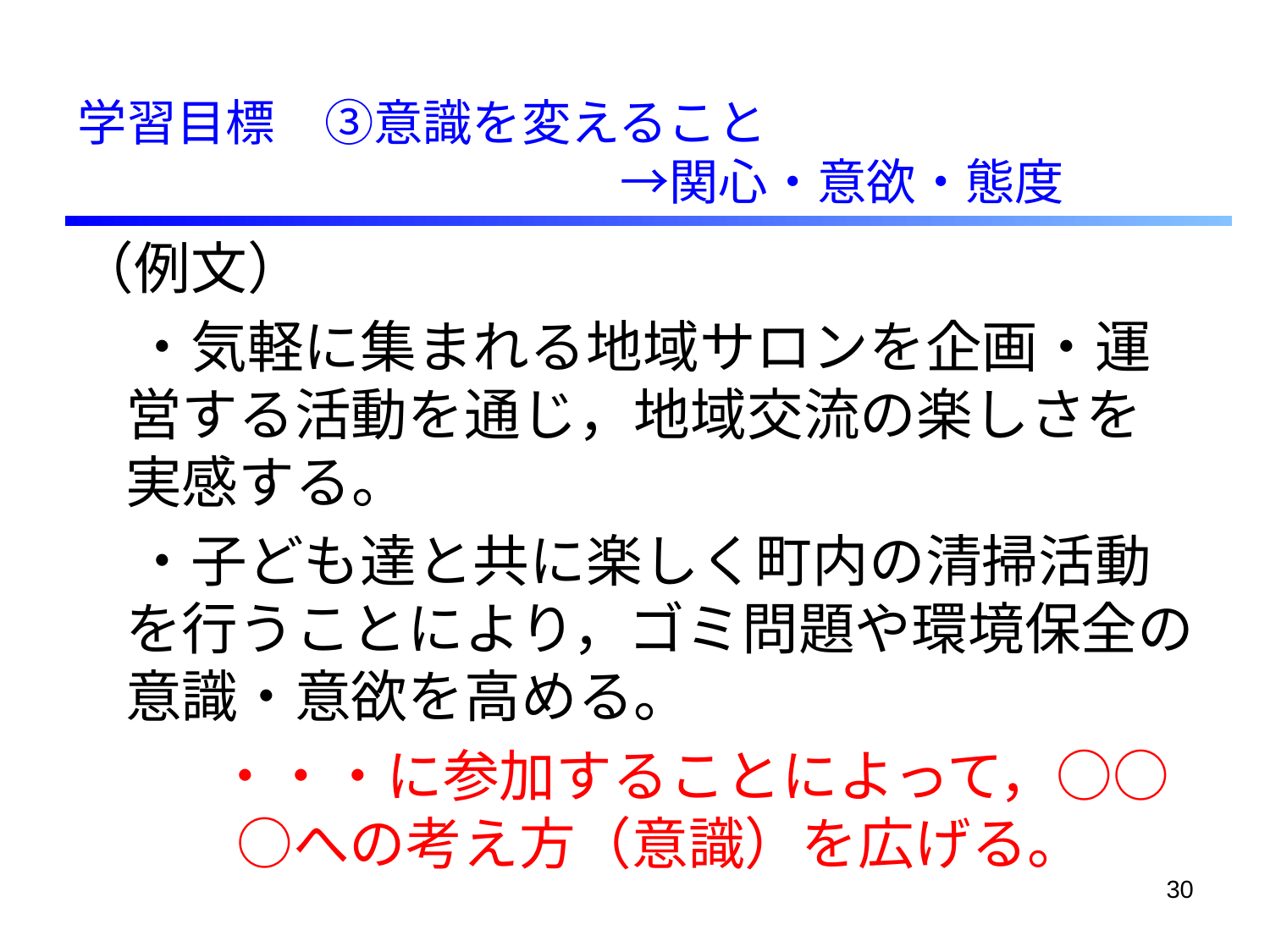

# 学習目標　③意識を変えること　　 　　　　　　　　　　　→関心・意欲・態度

（例文）
　・気軽に集まれる地域サロンを企画・運営する活動を通じ，地域交流の楽しさを実感する。
　・子ども達と共に楽しく町内の清掃活動を行うことにより，ゴミ問題や環境保全の意識・意欲を高める。
　　・・・に参加することによって，○○○への考え方（意識）を広げる。

30